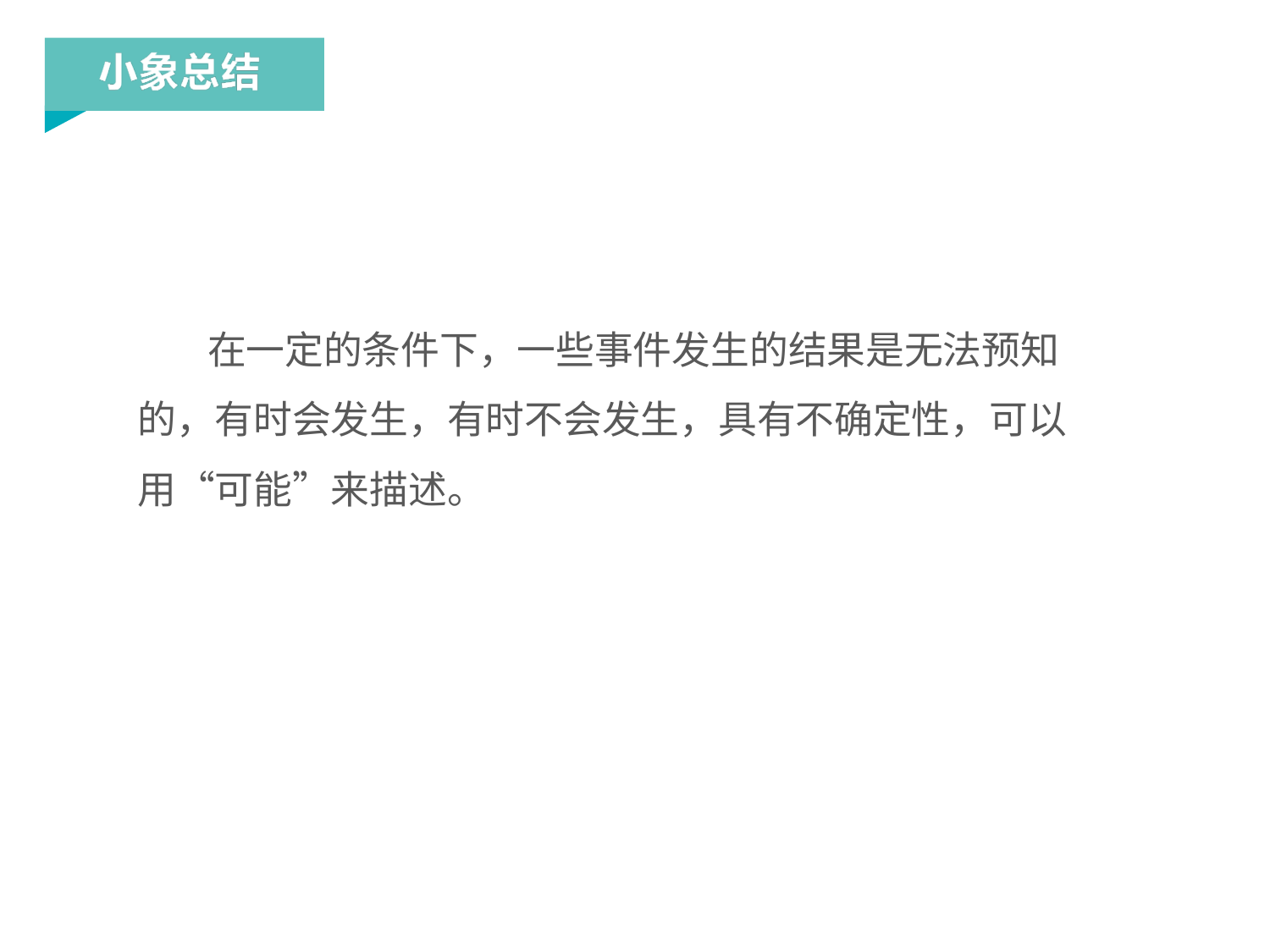

在一定的条件下，一些事件发生的结果是无法预知的，有时会发生，有时不会发生，具有不确定性，可以用“可能”来描述。